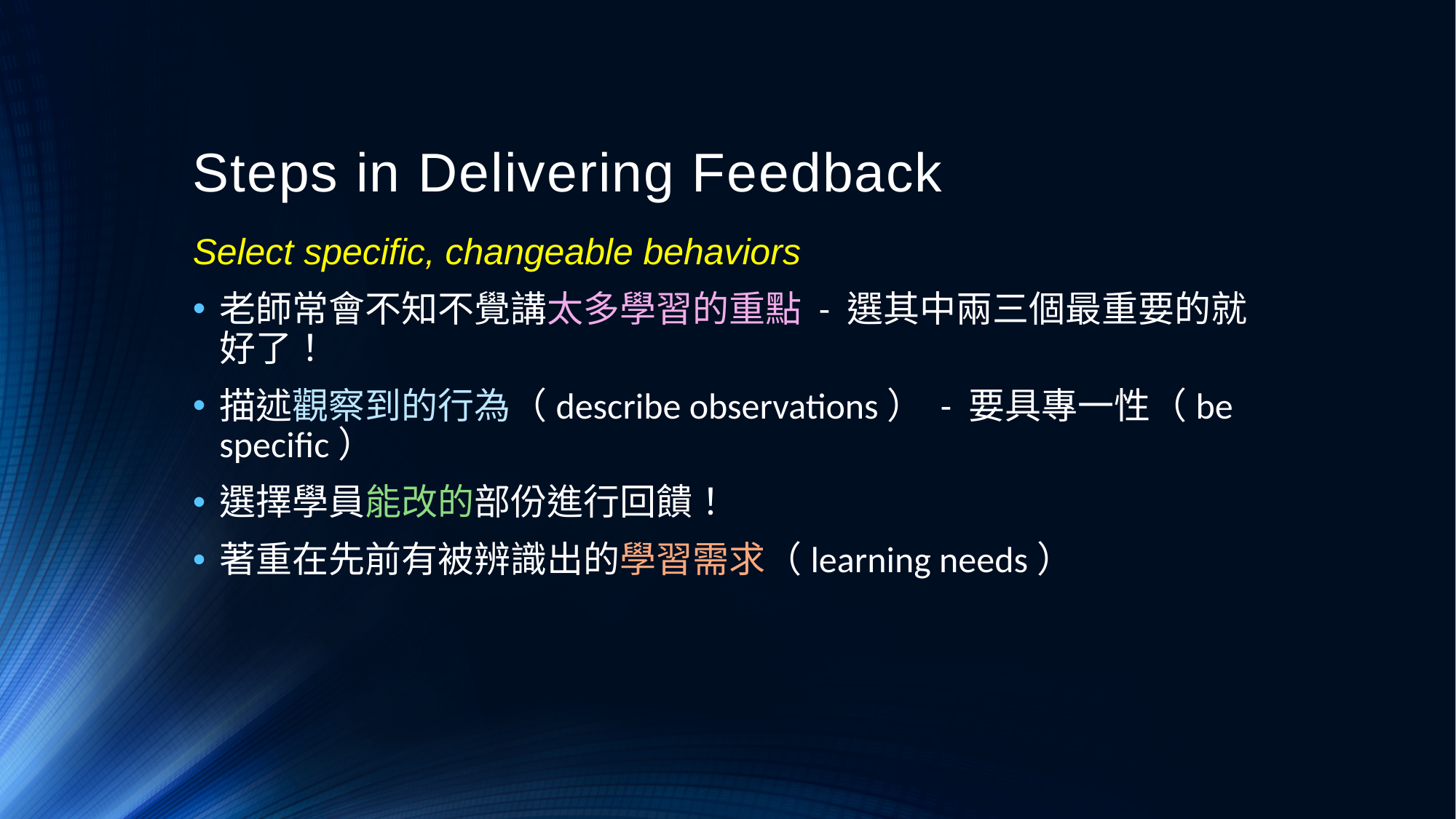

# Steps in Delivering Feedback
Select specific, changeable behaviors
老師常會不知不覺講太多學習的重點 - 選其中兩三個最重要的就好了！
描述觀察到的行為（describe observations） - 要具專一性（be specific）
選擇學員能改的部份進行回饋！
著重在先前有被辨識出的學習需求（learning needs）